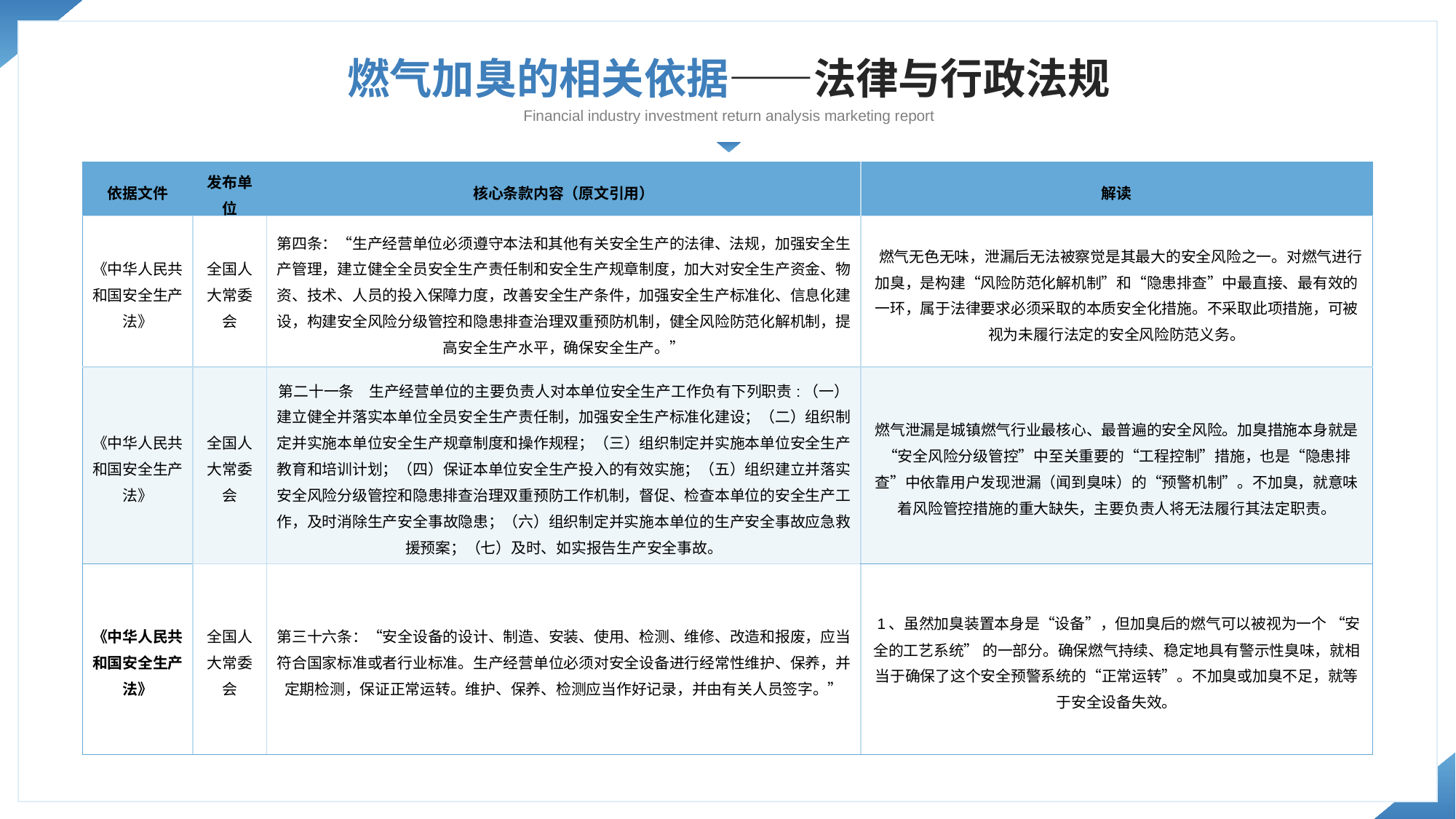

燃气加臭的相关依据——法律与行政法规
Financial industry investment return analysis marketing report

| 依据文件 | 发布单位 | 核心条款内容（原文引用） | 解读 |
| --- | --- | --- | --- |
| 《中华人民共和国安全生产法》 | 全国人大常委会 | 第四条：“生产经营单位必须遵守本法和其他有关安全生产的法律、法规，加强安全生产管理，建立健全全员安全生产责任制和安全生产规章制度，加大对安全生产资金、物资、技术、人员的投入保障力度，改善安全生产条件，加强安全生产标准化、信息化建设，构建安全风险分级管控和隐患排查治理双重预防机制，健全风险防范化解机制，提高安全生产水平，确保安全生产。” | 燃气无色无味，泄漏后无法被察觉是其最大的安全风险之一。对燃气进行加臭，是构建“风险防范化解机制”和“隐患排查”中最直接、最有效的一环，属于法律要求必须采取的本质安全化措施。不采取此项措施，可被视为未履行法定的安全风险防范义务。 |
| 《中华人民共和国安全生产法》 | 全国人大常委会 | 第二十一条　生产经营单位的主要负责人对本单位安全生产工作负有下列职责:（一）建立健全并落实本单位全员安全生产责任制，加强安全生产标准化建设；（二）组织制定并实施本单位安全生产规章制度和操作规程；（三）组织制定并实施本单位安全生产教育和培训计划；（四）保证本单位安全生产投入的有效实施；（五）组织建立并落实安全风险分级管控和隐患排查治理双重预防工作机制，督促、检查本单位的安全生产工作，及时消除生产安全事故隐患；（六）组织制定并实施本单位的生产安全事故应急救援预案；（七）及时、如实报告生产安全事故。 | 燃气泄漏是城镇燃气行业最核心、最普遍的安全风险。加臭措施本身就是“安全风险分级管控”中至关重要的“工程控制”措施，也是“隐患排查”中依靠用户发现泄漏（闻到臭味）的“预警机制”。不加臭，就意味着风险管控措施的重大缺失，主要负责人将无法履行其法定职责。 |
| 《中华人民共和国安全生产法》 | 全国人大常委会 | 第三十六条：“安全设备的设计、制造、安装、使用、检测、维修、改造和报废，应当符合国家标准或者行业标准。生产经营单位必须对安全设备进行经常性维护、保养，并定期检测，保证正常运转。维护、保养、检测应当作好记录，并由有关人员签字。” | 1、虽然加臭装置本身是“设备”，但加臭后的燃气可以被视为一个 “安全的工艺系统” 的一部分。确保燃气持续、稳定地具有警示性臭味，就相当于确保了这个安全预警系统的“正常运转”。不加臭或加臭不足，就等于安全设备失效。 |